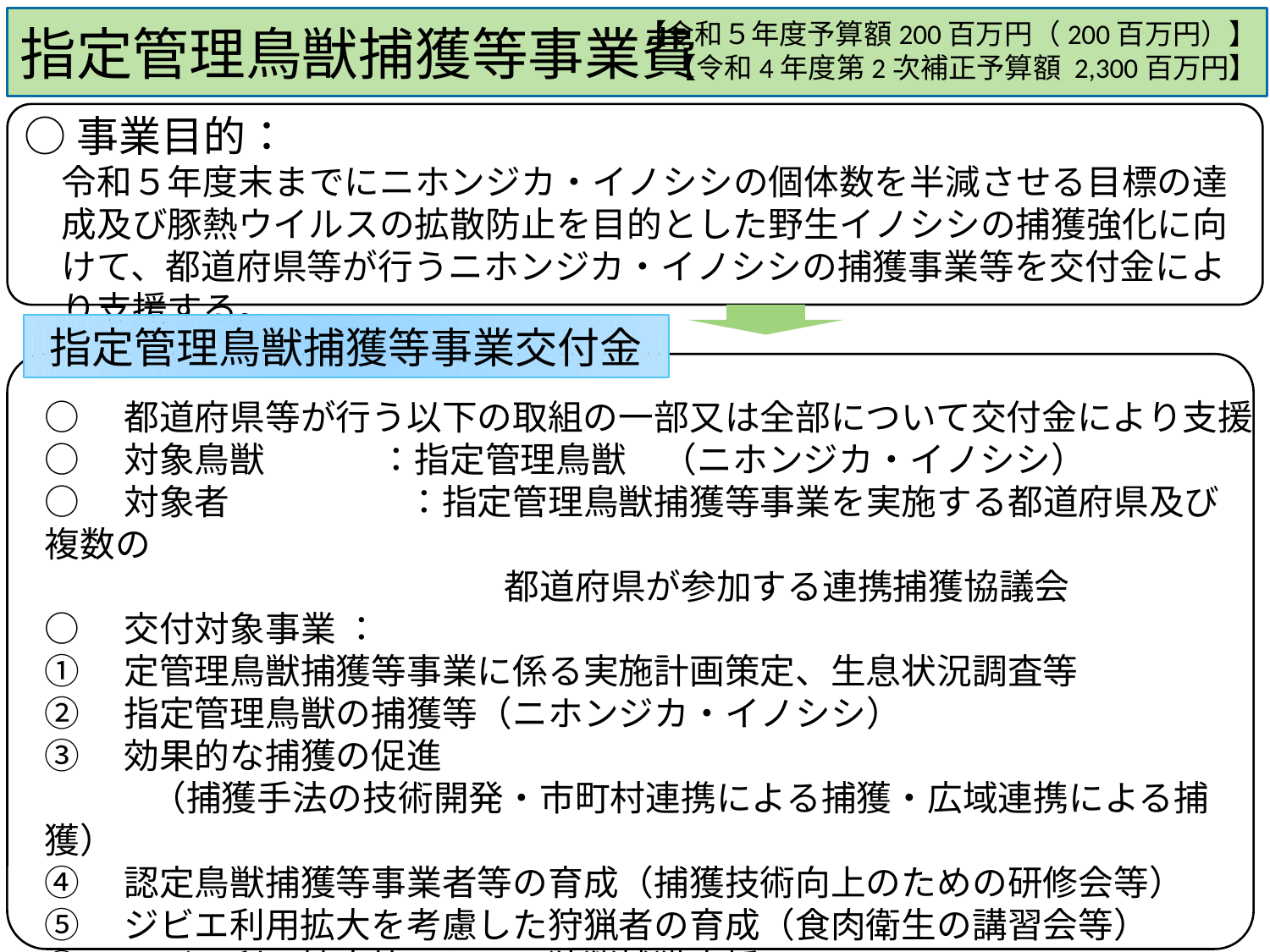

指定管理鳥獣捕獲等事業費
【令和５年度予算額200百万円（200百万円）】
 【令和4年度第2次補正予算額 2,300百万円】
○事業目的：
令和５年度末までにニホンジカ・イノシシの個体数を半減させる目標の達成及び豚熱ウイルスの拡散防止を目的とした野生イノシシの捕獲強化に向けて、都道府県等が行うニホンジカ・イノシシの捕獲事業等を交付金により支援する。

指定管理鳥獣捕獲等事業交付金

○　都道府県等が行う以下の取組の一部又は全部について交付金により支援
○　対象鳥獣　　　 ：指定管理鳥獣　（ニホンジカ・イノシシ）
○　対象者　　　　　：指定管理鳥獣捕獲等事業を実施する都道府県及び複数の
　　　　　　　　　　　　　都道府県が参加する連携捕獲協議会
○　交付対象事業 ：
①　定管理鳥獣捕獲等事業に係る実施計画策定、生息状況調査等
②　指定管理鳥獣の捕獲等（ニホンジカ・イノシシ）
③　効果的な捕獲の促進
　　　（捕獲手法の技術開発・市町村連携による捕獲・広域連携による捕獲）
④　認定鳥獣捕獲等事業者等の育成（捕獲技術向上のための研修会等）
⑤　ジビエ利用拡大を考慮した狩猟者の育成（食肉衛生の講習会等）
⑥　ジビエ利用拡大等のための狩猟捕獲支援
　　　（捕獲個体の搬入への支援及び捕獲強化のための狩猟捕獲経費補助等）